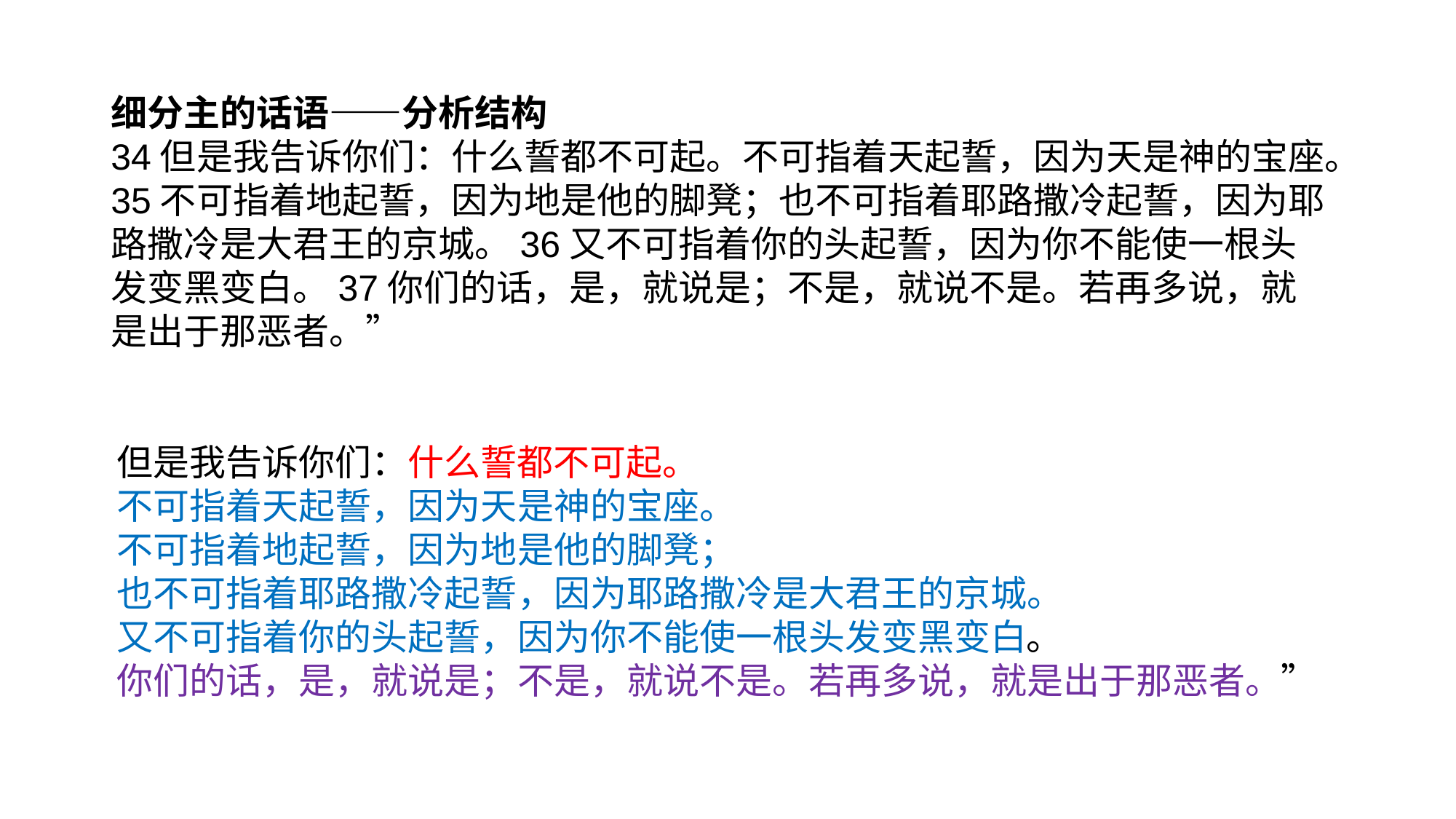

细分主的话语——分析结构
34但是我告诉你们：什么誓都不可起。不可指着天起誓，因为天是神的宝座。35不可指着地起誓，因为地是他的脚凳；也不可指着耶路撒冷起誓，因为耶路撒冷是大君王的京城。36又不可指着你的头起誓，因为你不能使一根头发变黑变白。37你们的话，是，就说是；不是，就说不是。若再多说，就是出于那恶者。”
但是我告诉你们：什么誓都不可起。
不可指着天起誓，因为天是神的宝座。
不可指着地起誓，因为地是他的脚凳；
也不可指着耶路撒冷起誓，因为耶路撒冷是大君王的京城。
又不可指着你的头起誓，因为你不能使一根头发变黑变白。
你们的话，是，就说是；不是，就说不是。若再多说，就是出于那恶者。”